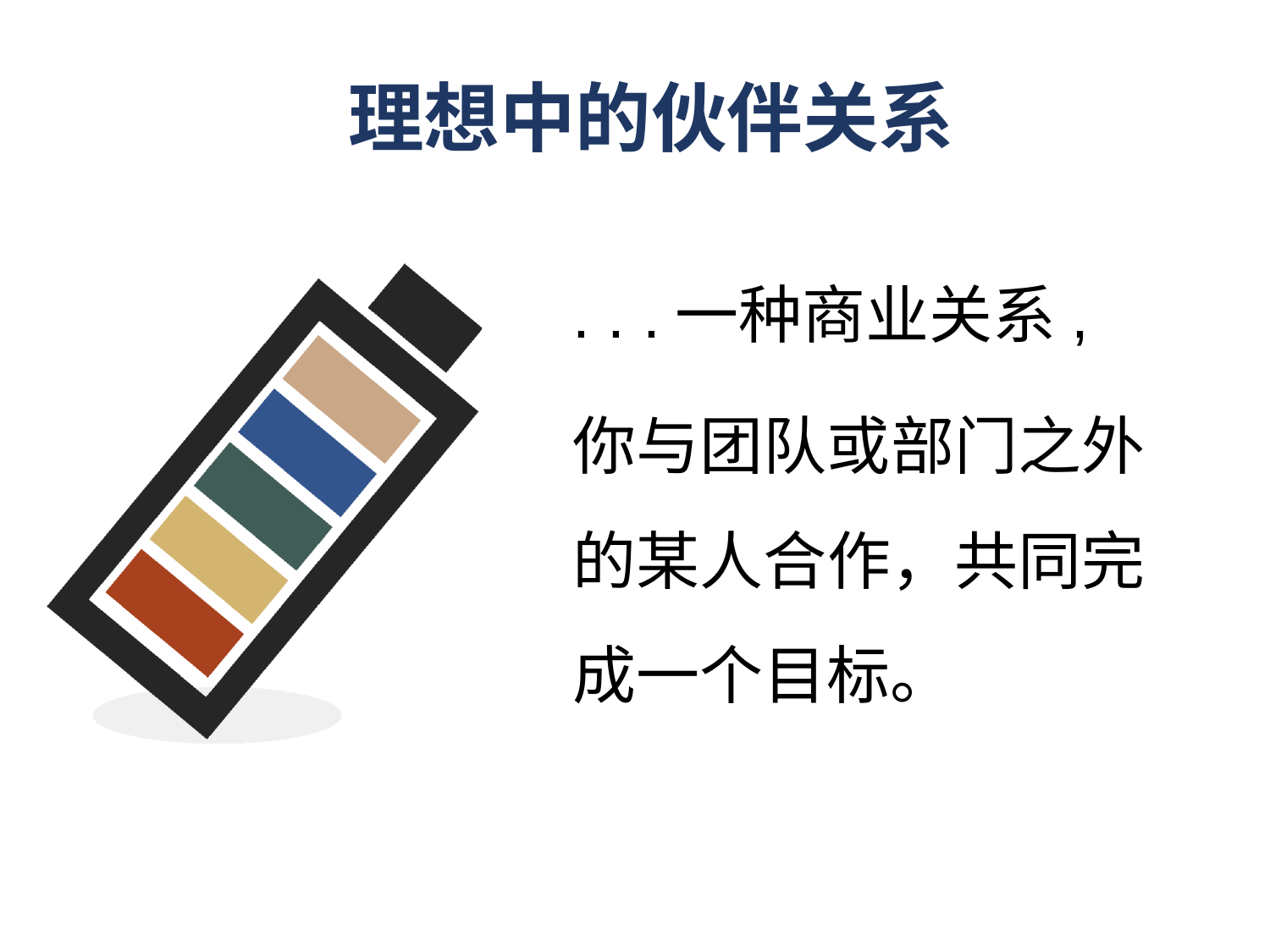

# 理想中的伙伴关系

. . .一种商业关系,
你与团队或部门之外 的某人合作，共同完 成一个目标。